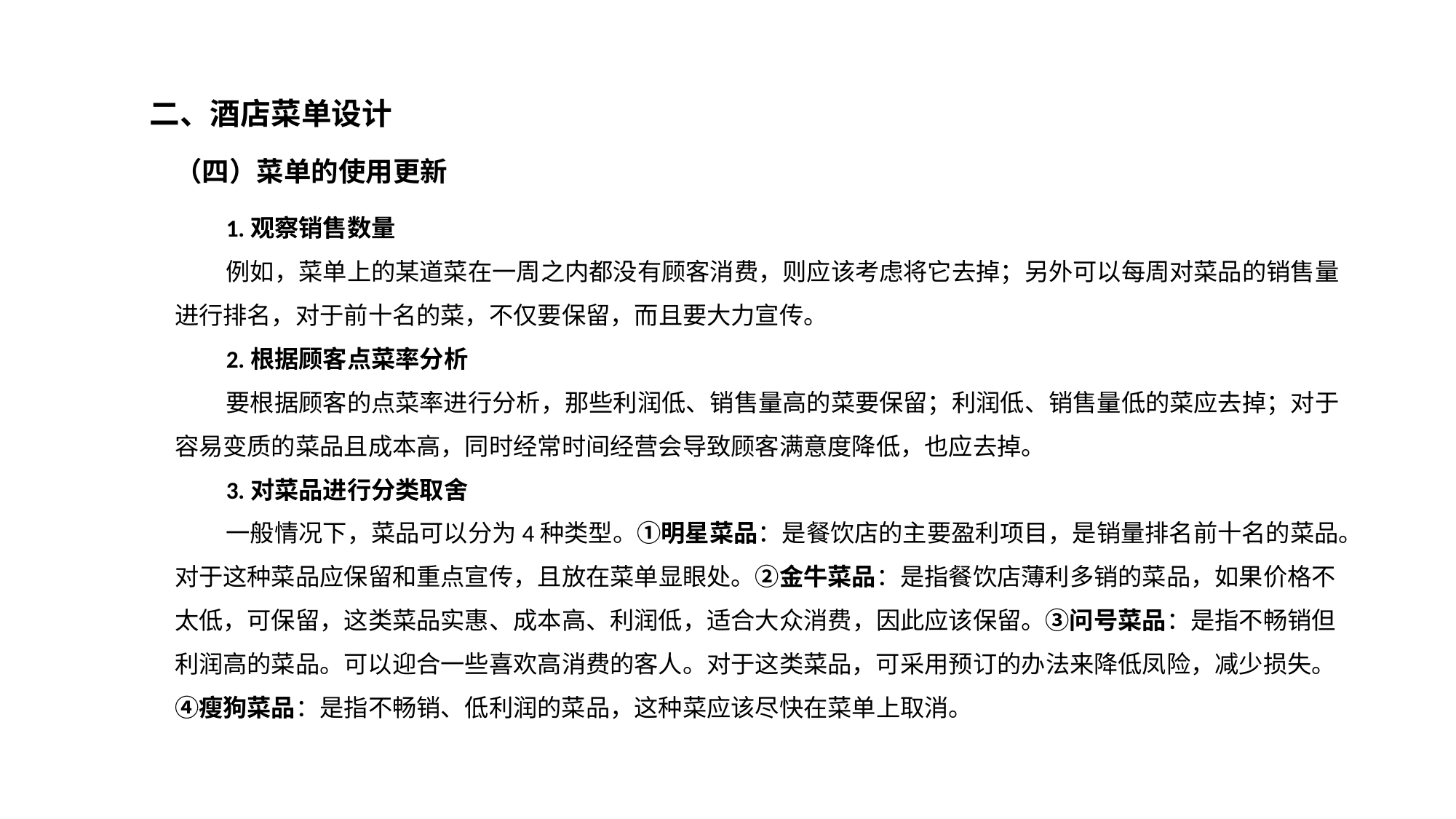

第三节    酒店餐饮部运营管理
二、酒店菜单设计
（四）菜单的使用更新
1.观察销售数量
例如，菜单上的某道菜在一周之内都没有顾客消费，则应该考虑将它去掉；另外可以每周对菜品的销售量进行排名，对于前十名的菜，不仅要保留，而且要大力宣传。
2.根据顾客点菜率分析
要根据顾客的点菜率进行分析，那些利润低、销售量高的菜要保留；利润低、销售量低的菜应去掉；对于容易变质的菜品且成本高，同时经常时间经营会导致顾客满意度降低，也应去掉。
3.对菜品进行分类取舍
一般情况下，菜品可以分为4种类型。①明星菜品：是餐饮店的主要盈利项目，是销量排名前十名的菜品。对于这种菜品应保留和重点宣传，且放在菜单显眼处。②金牛菜品：是指餐饮店薄利多销的菜品，如果价格不太低，可保留，这类菜品实惠、成本高、利润低，适合大众消费，因此应该保留。③问号菜品：是指不畅销但利润高的菜品。可以迎合一些喜欢高消费的客人。对于这类菜品，可采用预订的办法来降低凤险，减少损失。④瘦狗菜品：是指不畅销、低利润的菜品，这种菜应该尽快在菜单上取消。